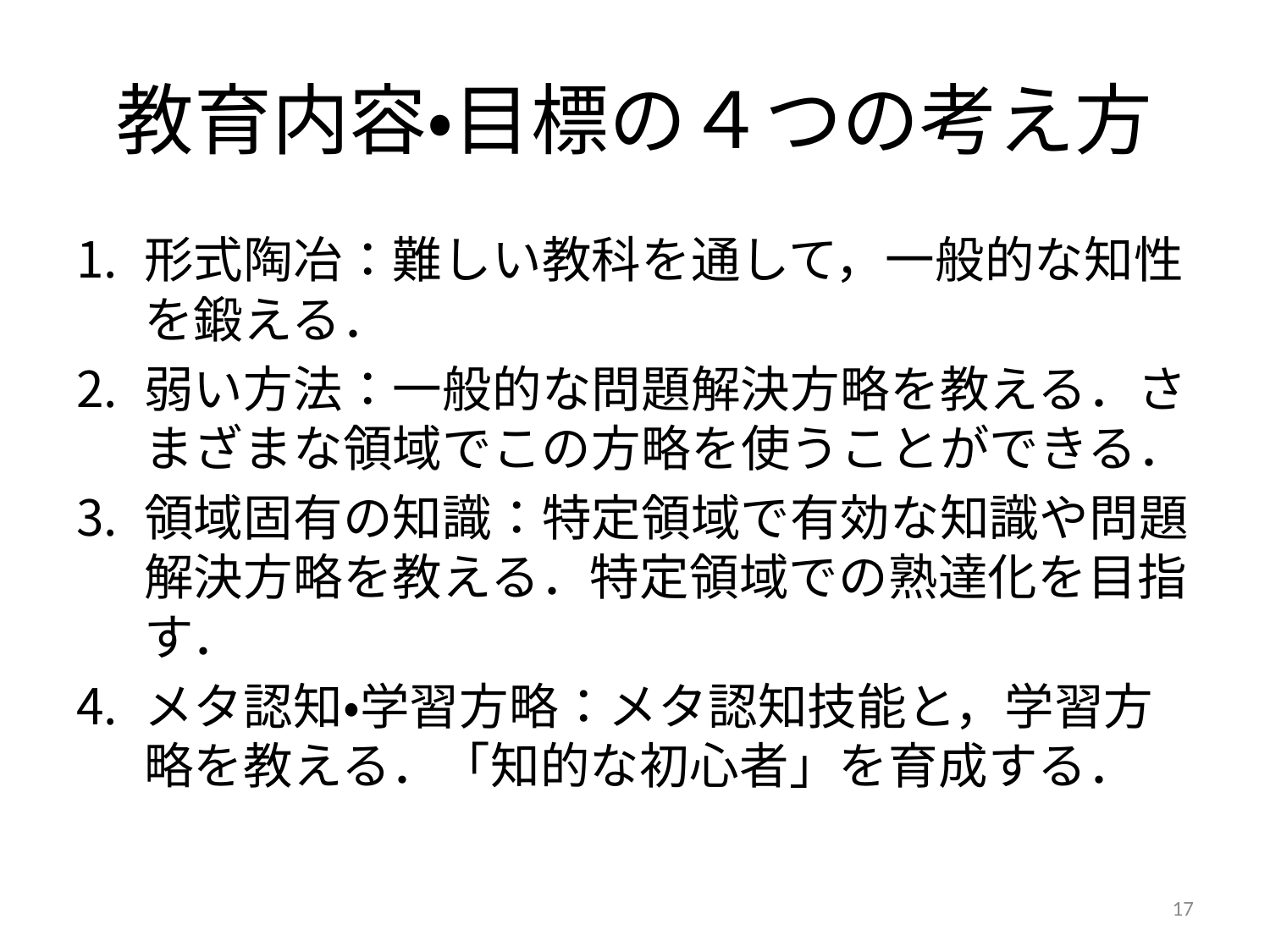

# 教育内容・目標の４つの考え方
形式陶冶：難しい教科を通して，一般的な知性を鍛える．
弱い方法：一般的な問題解決方略を教える．さまざまな領域でこの方略を使うことができる．
領域固有の知識：特定領域で有効な知識や問題解決方略を教える．特定領域での熟達化を目指す．
メタ認知・学習方略：メタ認知技能と，学習方略を教える．「知的な初心者」を育成する．

17